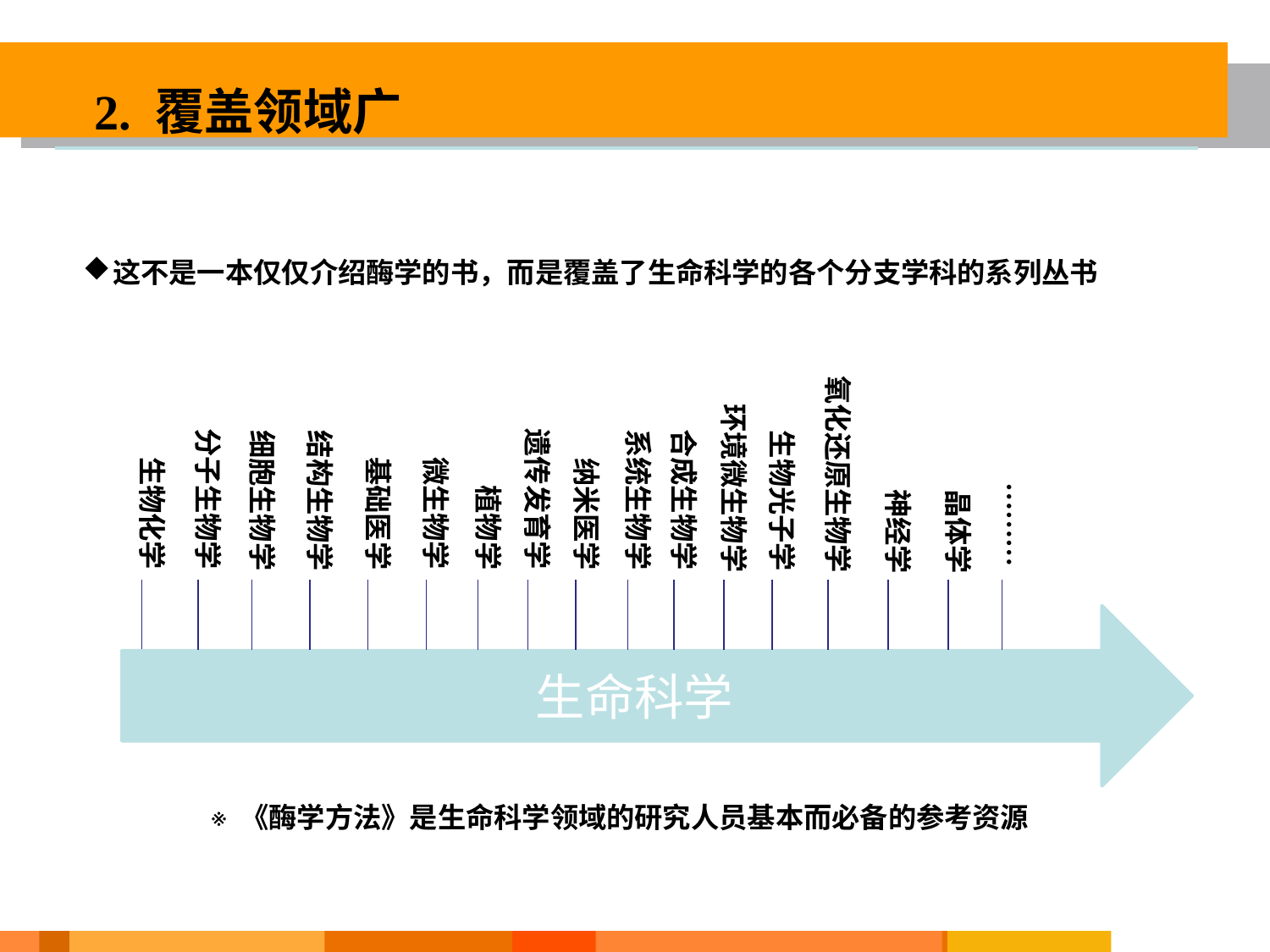

2. 覆盖领域广
这不是一本仅仅介绍酶学的书，而是覆盖了生命科学的各个分支学科的系列丛书
氧化还原生物学
环境微生物学
分子生物学
遗传发育学
系统生物学
合成生物学
细胞生物学
结构生物学
生物光子学
生物化学
基础医学
微生物学
纳米医学
………
植物学
神经学
晶体学
生命科学
《酶学方法》是生命科学领域的研究人员基本而必备的参考资源